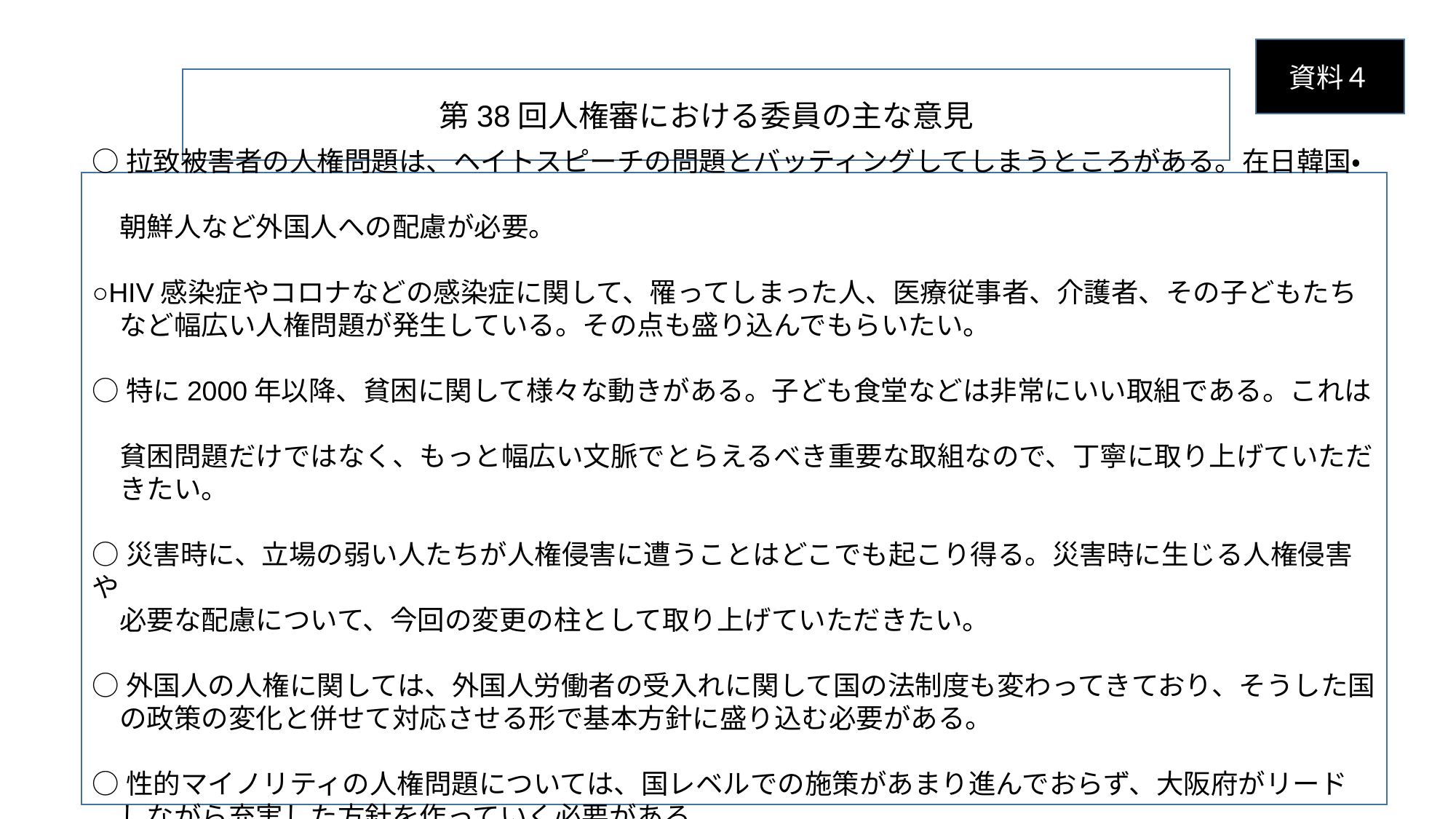

資料４
第38回人権審における委員の主な意見
○拉致被害者の人権問題は、ヘイトスピーチの問題とバッティングしてしまうところがある。在日韓国・
　朝鮮人など外国人への配慮が必要。

○HIV感染症やコロナなどの感染症に関して、罹ってしまった人、医療従事者、介護者、その子どもたち
　など幅広い人権問題が発生している。その点も盛り込んでもらいたい。

○特に2000年以降、貧困に関して様々な動きがある。子ども食堂などは非常にいい取組である。これは
　貧困問題だけではなく、もっと幅広い文脈でとらえるべき重要な取組なので、丁寧に取り上げていただ
　きたい。

○災害時に、立場の弱い人たちが人権侵害に遭うことはどこでも起こり得る。災害時に生じる人権侵害や
　必要な配慮について、今回の変更の柱として取り上げていただきたい。

○外国人の人権に関しては、外国人労働者の受入れに関して国の法制度も変わってきており、そうした国
　の政策の変化と併せて対応させる形で基本方針に盛り込む必要がある。

○性的マイノリティの人権問題については、国レベルでの施策があまり進んでおらず、大阪府がリード
　しながら充実した方針を作っていく必要がある。